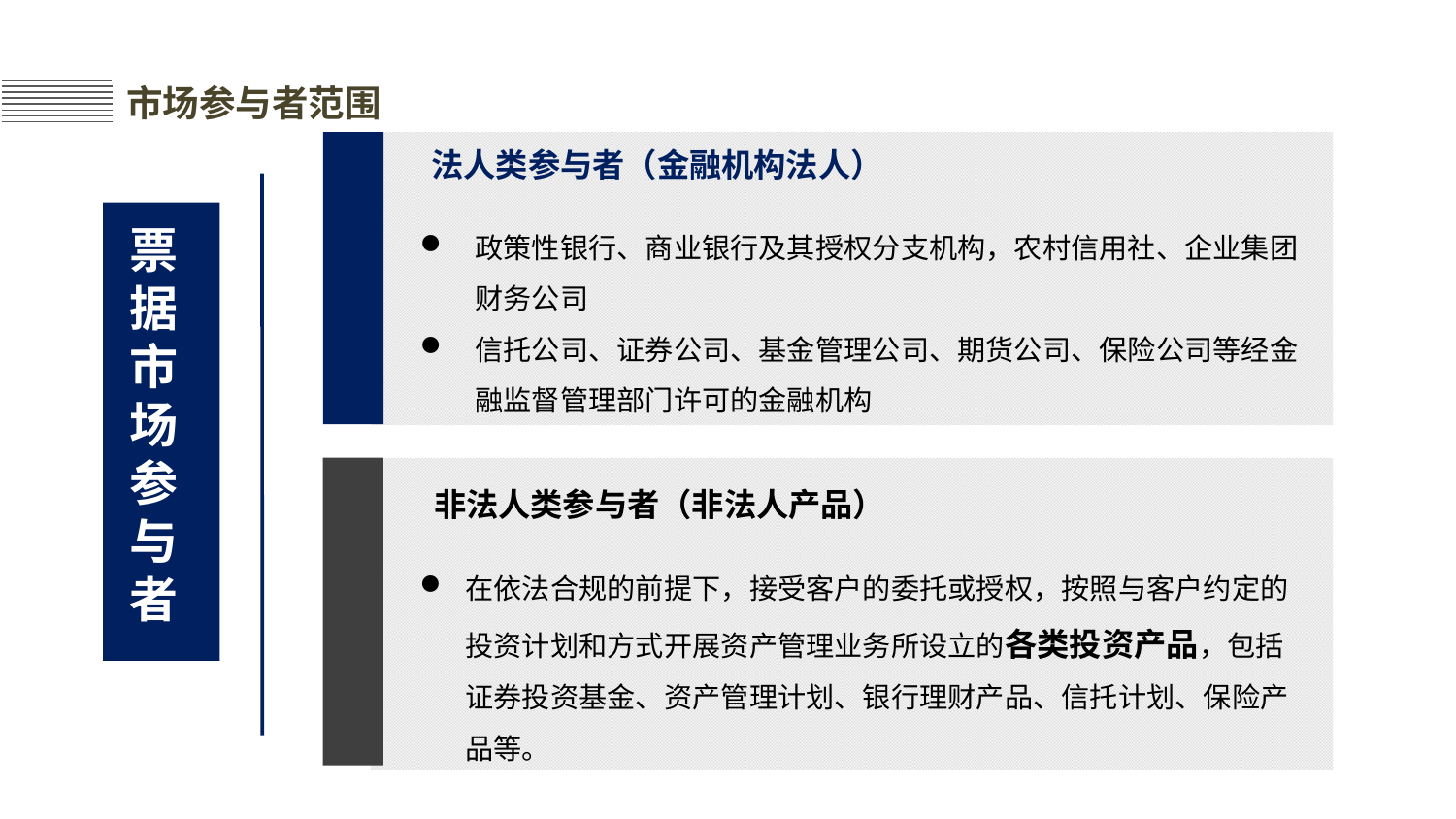

市场参与者范围
法人类参与者（金融机构法人）

票据市场参与者
政策性银行、商业银行及其授权分支机构，农村信用社、企业集团财务公司
信托公司、证券公司、基金管理公司、期货公司、保险公司等经金融监督管理部门许可的金融机构

非法人类参与者（非法人产品）

在依法合规的前提下，接受客户的委托或授权，按照与客户约定的投资计划和方式开展资产管理业务所设立的各类投资产品，包括证券投资基金、资产管理计划、银行理财产品、信托计划、保险产品等。